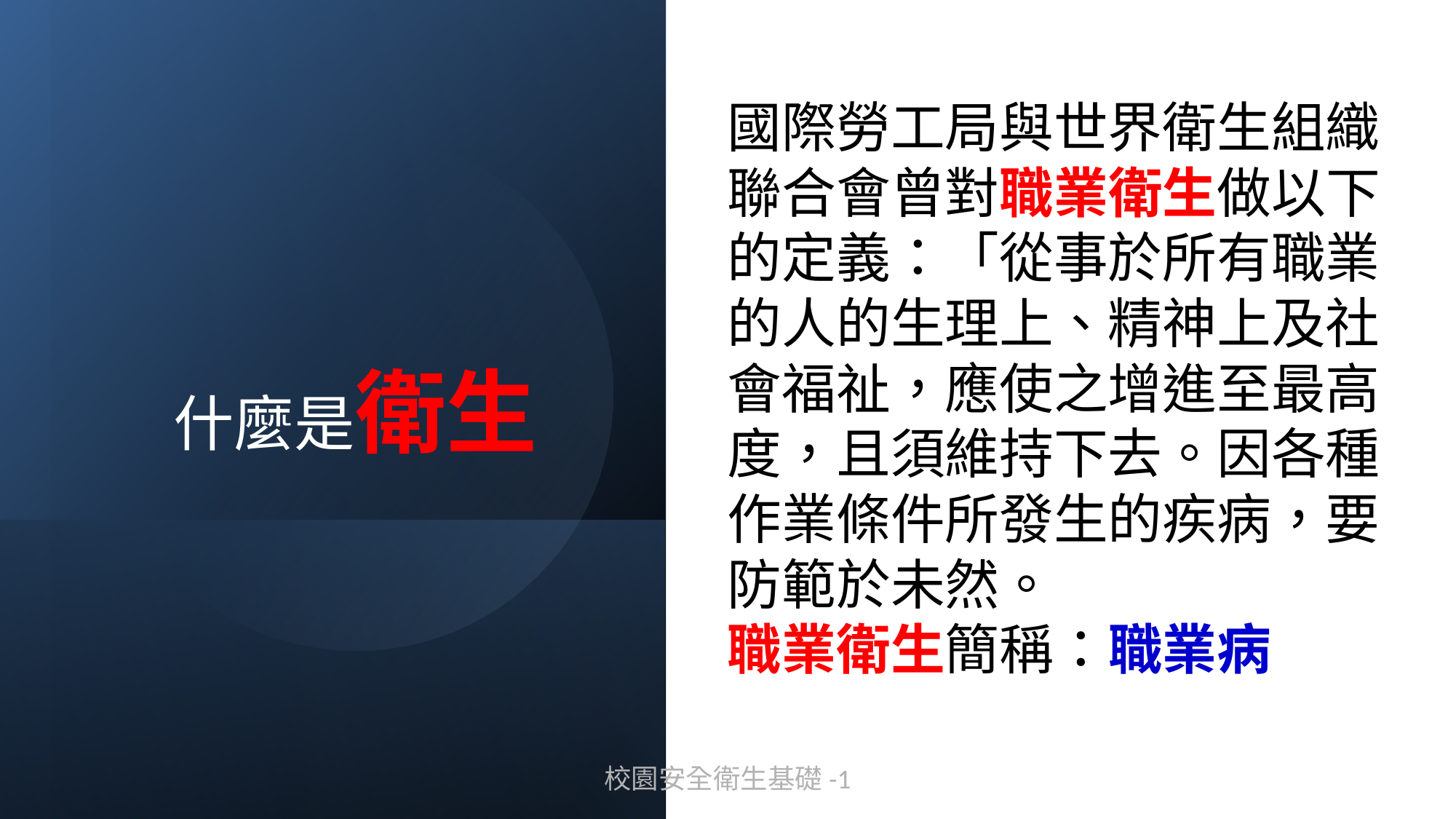

國際勞工局與世界衛生組織聯合會曾對職業衛生做以下的定義：「從事於所有職業的人的生理上、精神上及社會福祉，應使之增進至最高度，且須維持下去。因各種作業條件所發生的疾病，要防範於未然。
職業衛生簡稱：職業病

# 什麼是衛生

校園安全衛生基礎-1
12